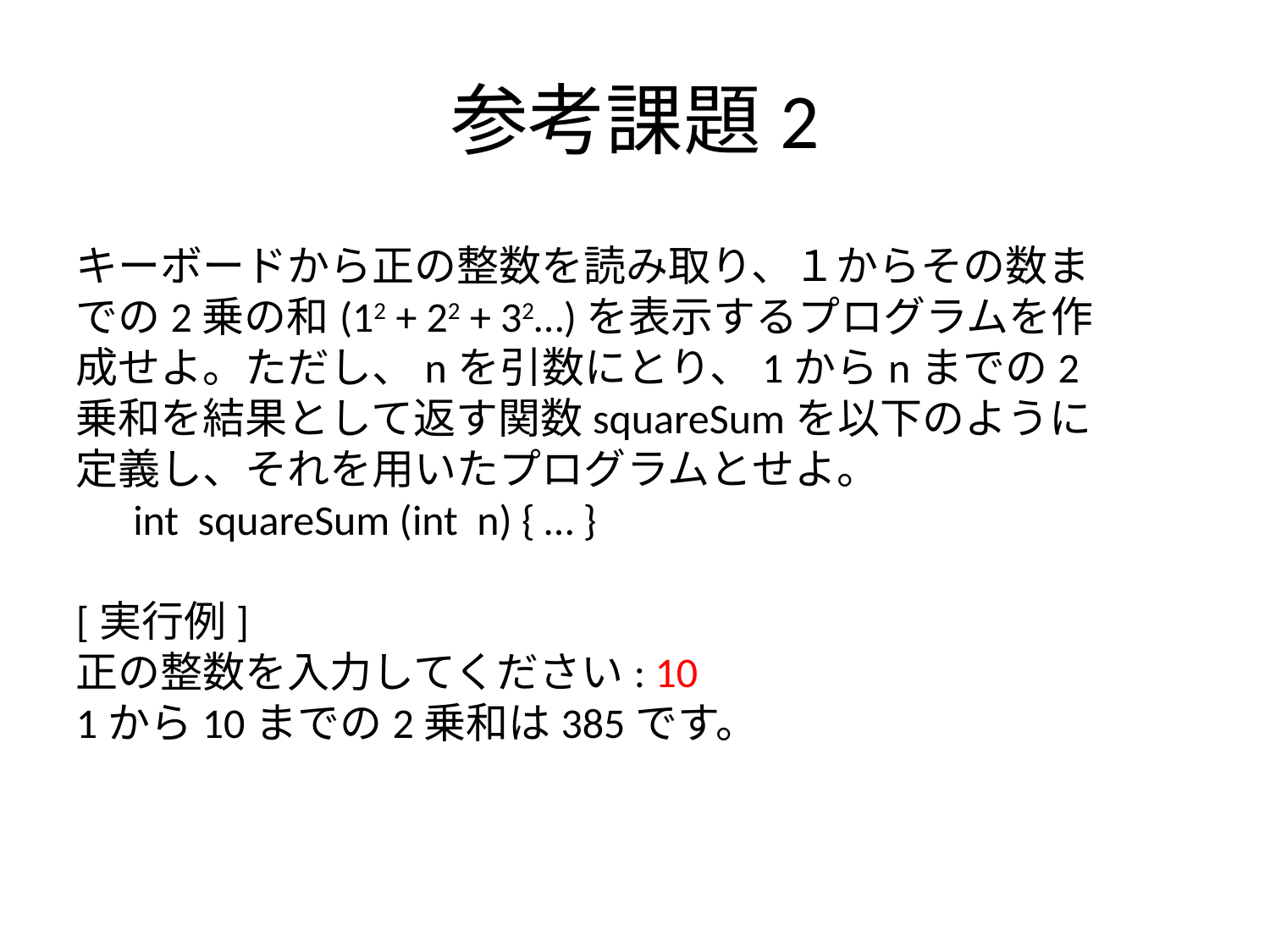

# 参考課題2
キーボードから正の整数を読み取り、１からその数までの2乗の和(12 + 22 + 32…)を表示するプログラムを作成せよ。ただし、nを引数にとり、1からnまでの2乗和を結果として返す関数squareSumを以下のように定義し、それを用いたプログラムとせよ。
      int  squareSum (int  n) { … }

[実行例]
正の整数を入力してください: 10
1から10までの2乗和は385です。